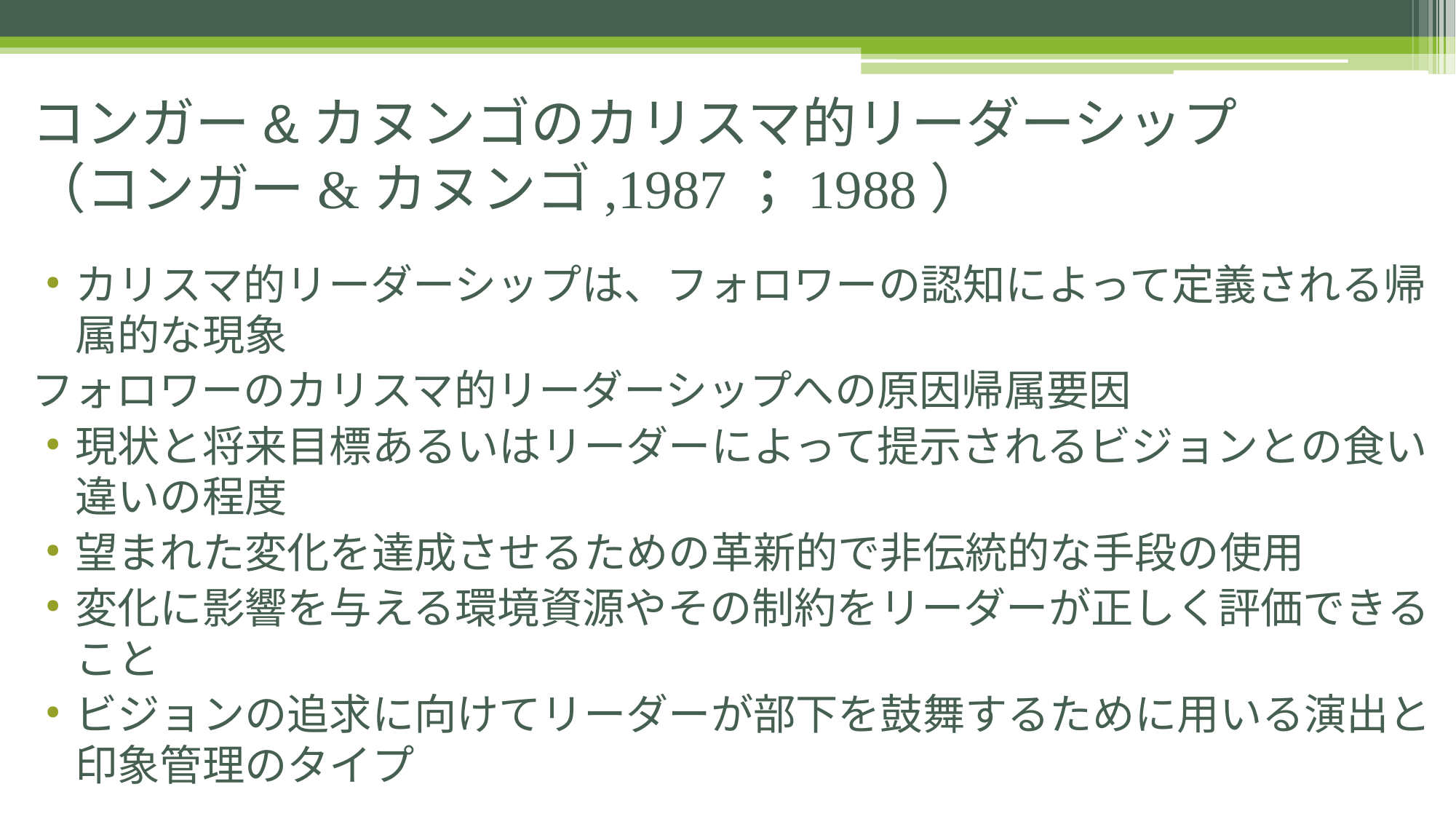

# コンガー&カヌンゴのカリスマ的リーダーシップ （コンガー&カヌンゴ,1987；1988）
カリスマ的リーダーシップは、フォロワーの認知によって定義される帰属的な現象
フォロワーのカリスマ的リーダーシップへの原因帰属要因
現状と将来目標あるいはリーダーによって提示されるビジョンとの食い違いの程度
望まれた変化を達成させるための革新的で非伝統的な手段の使用
変化に影響を与える環境資源やその制約をリーダーが正しく評価できること
ビジョンの追求に向けてリーダーが部下を鼓舞するために用いる演出と印象管理のタイプ